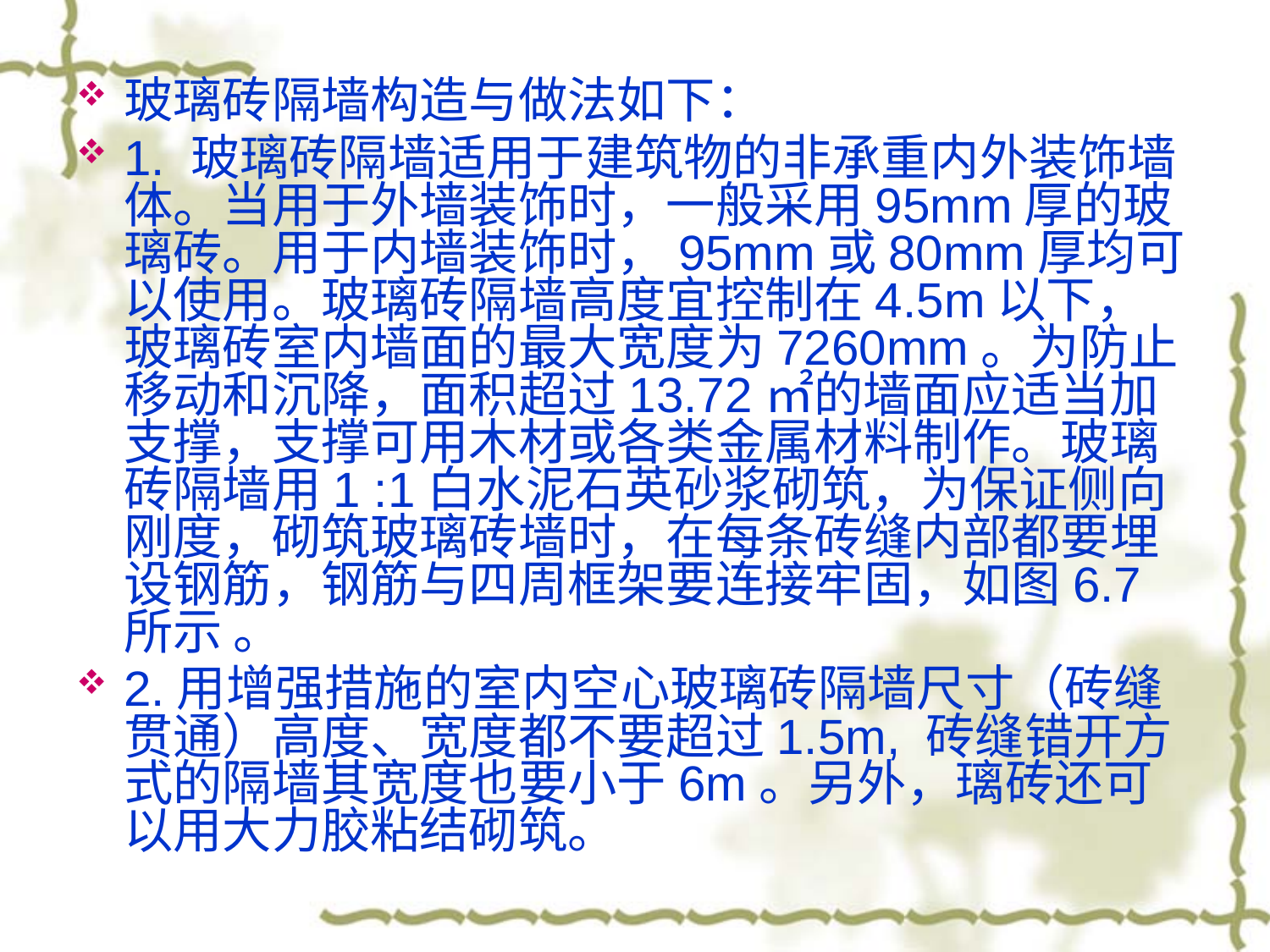

玻璃砖隔墙构造与做法如下：
1. 玻璃砖隔墙适用于建筑物的非承重内外装饰墙体。当用于外墙装饰时，一般采用95mm厚的玻璃砖。用于内墙装饰时，95mm或80mm厚均可以使用。玻璃砖隔墙高度宜控制在4.5m以下，玻璃砖室内墙面的最大宽度为7260mm。为防止移动和沉降，面积超过13.72㎡的墙面应适当加支撑，支撑可用木材或各类金属材料制作。玻璃砖隔墙用1 :1白水泥石英砂浆砌筑，为保证侧向刚度，砌筑玻璃砖墙时，在每条砖缝内部都要埋设钢筋，钢筋与四周框架要连接牢固，如图6.7所示 。
2.用增强措施的室内空心玻璃砖隔墙尺寸（砖缝贯通）高度、宽度都不要超过1.5m, 砖缝错开方式的隔墙其宽度也要小于6m。另外，璃砖还可以用大力胶粘结砌筑。